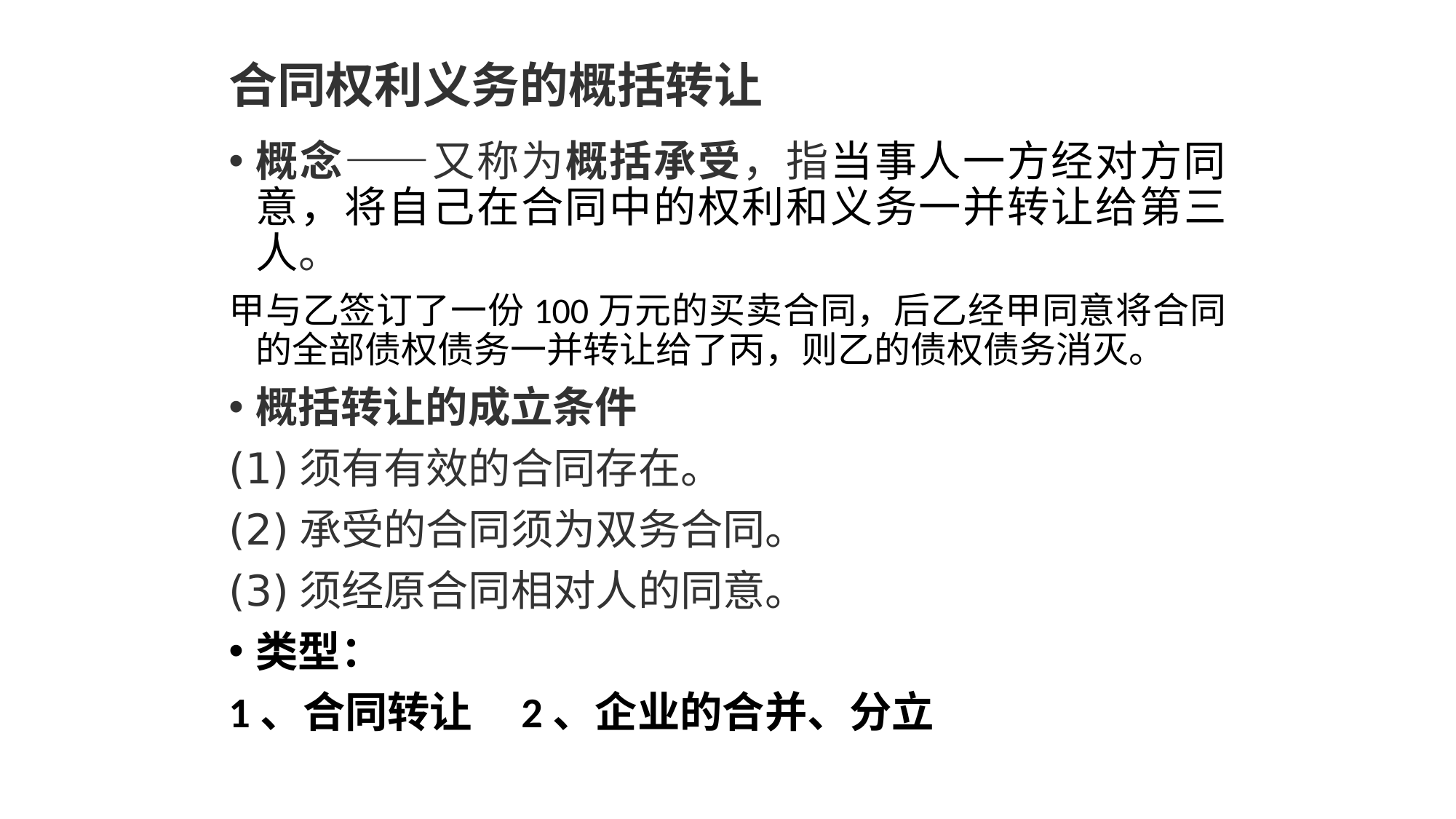

# 合同权利义务的概括转让
概念——又称为概括承受，指当事人一方经对方同意，将自己在合同中的权利和义务一并转让给第三人。
甲与乙签订了一份100万元的买卖合同，后乙经甲同意将合同的全部债权债务一并转让给了丙，则乙的债权债务消灭。
概括转让的成立条件
(1)须有有效的合同存在。
(2)承受的合同须为双务合同。
(3)须经原合同相对人的同意。
类型：
1、合同转让    2、企业的合并、分立